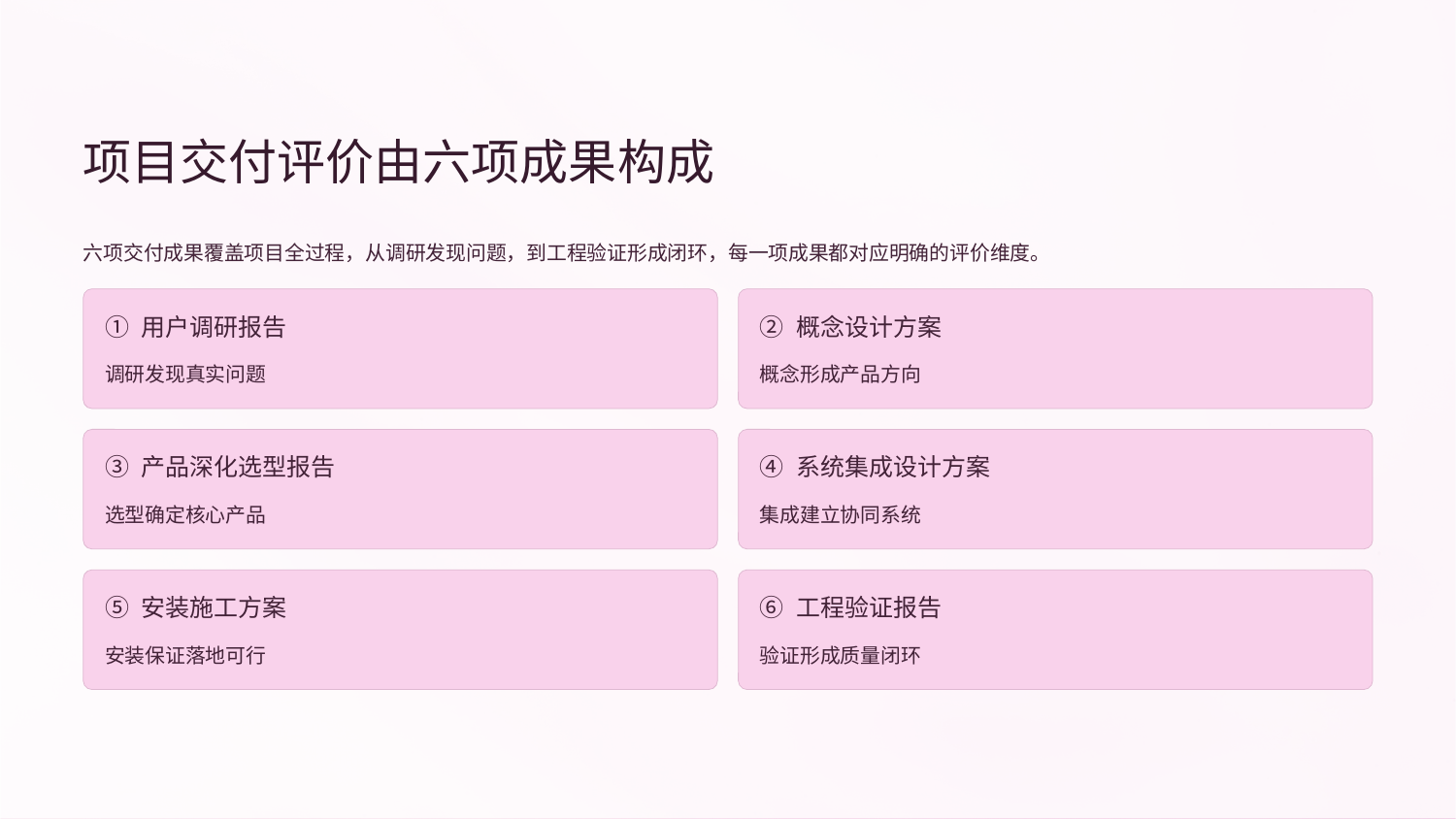

项目交付评价由六项成果构成
六项交付成果覆盖项目全过程，从调研发现问题，到工程验证形成闭环，每一项成果都对应明确的评价维度。

① 用户调研报告
② 概念设计方案
调研发现真实问题
概念形成产品方向

③ 产品深化选型报告
④ 系统集成设计方案
选型确定核心产品
集成建立协同系统

⑤ 安装施工方案
⑥ 工程验证报告
安装保证落地可行
验证形成质量闭环